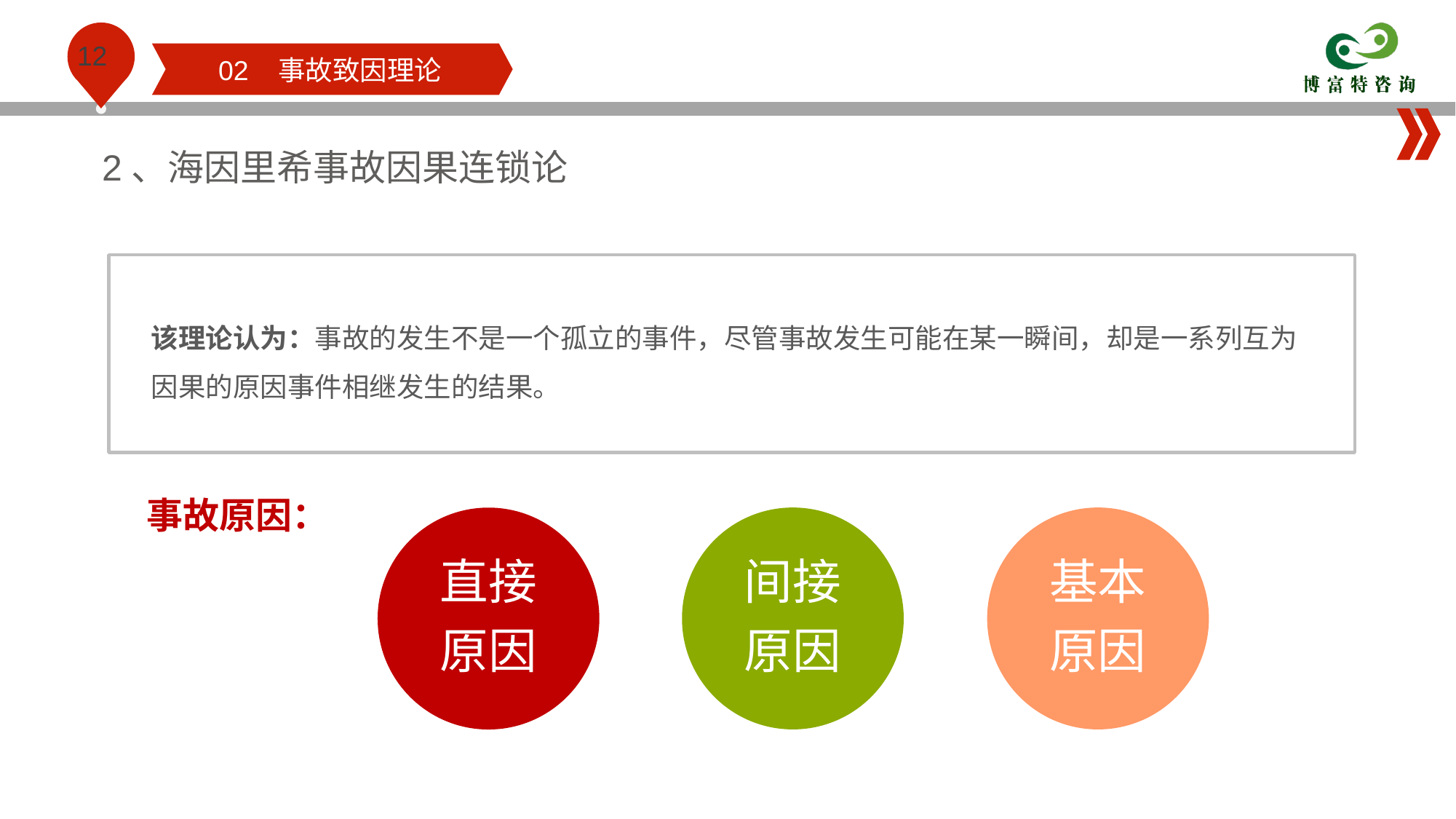

02   事故致因理论
2、海因里希事故因果连锁论

该理论认为：事故的发生不是一个孤立的事件，尽管事故发生可能在某一瞬间，却是一系列互为因果的原因事件相继发生的结果。
事故原因：
间接
原因
基本
原因
直接
原因